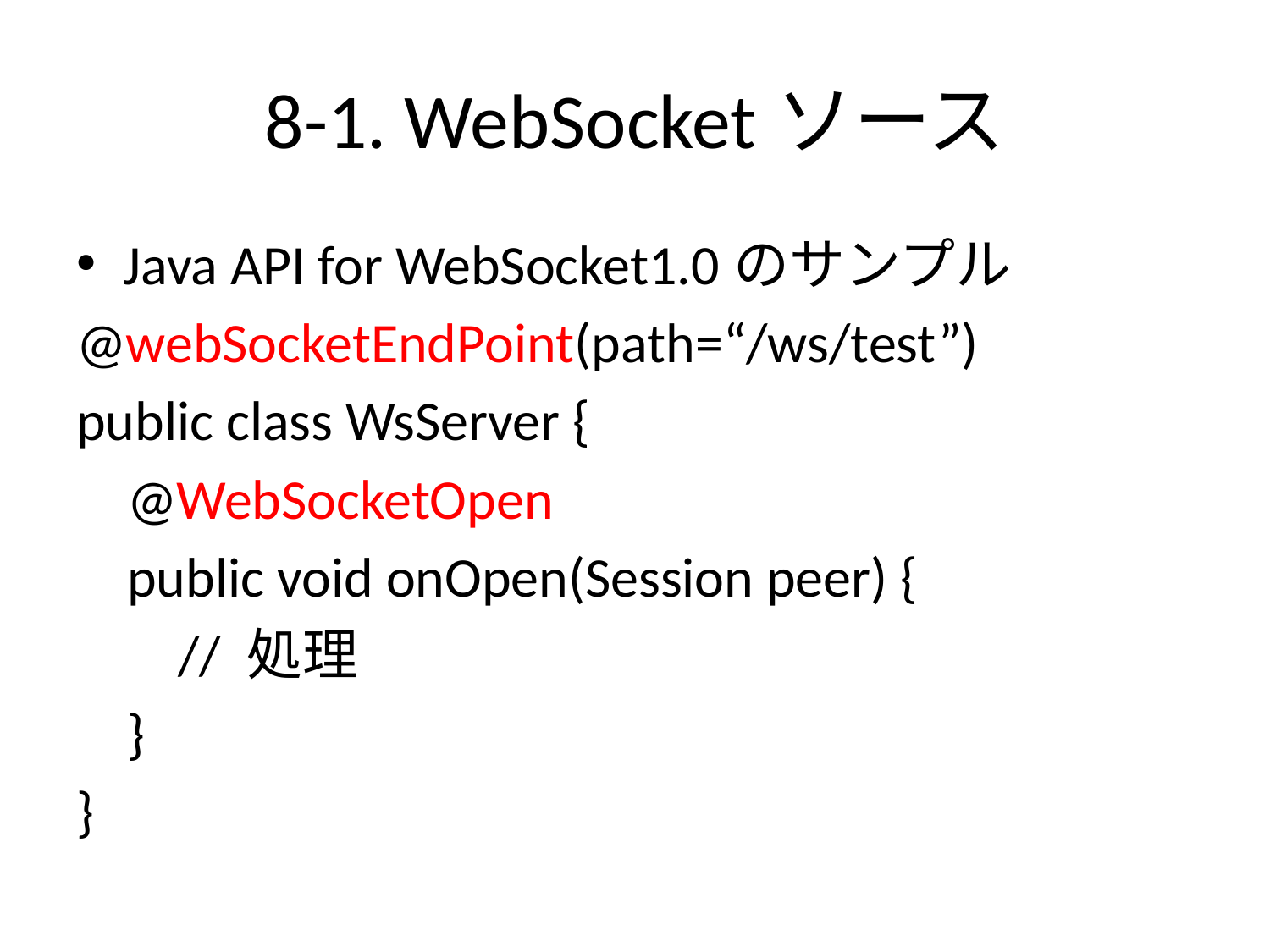

# 8-1. WebSocketソース
Java API for WebSocket1.0のサンプル
@webSocketEndPoint(path=“/ws/test”)
public class WsServer {
    @WebSocketOpen
    public void onOpen(Session peer) {
        // 処理
    }
}